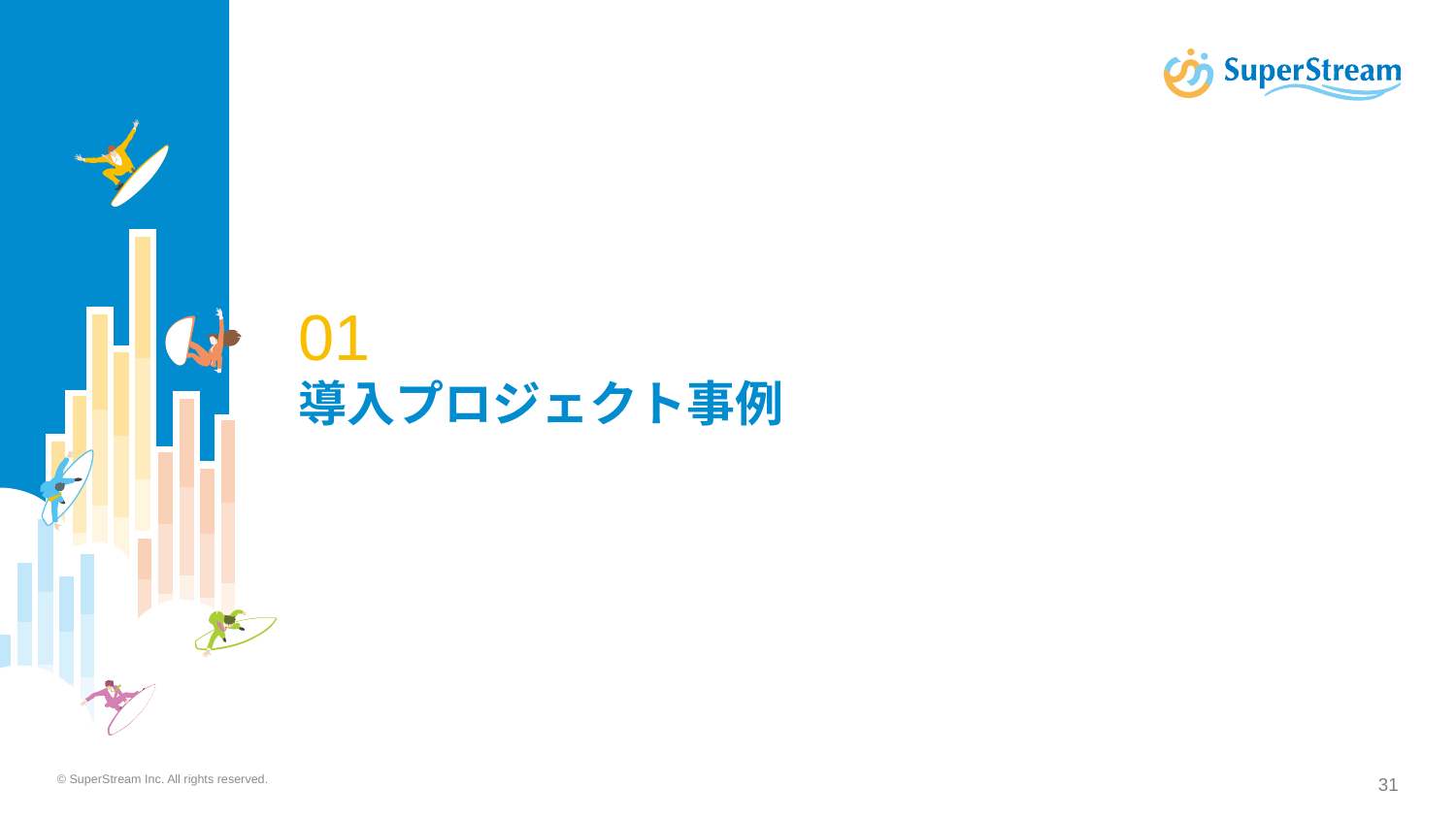

# 01 導入プロジェクト事例
© SuperStream Inc. All rights reserved.
31